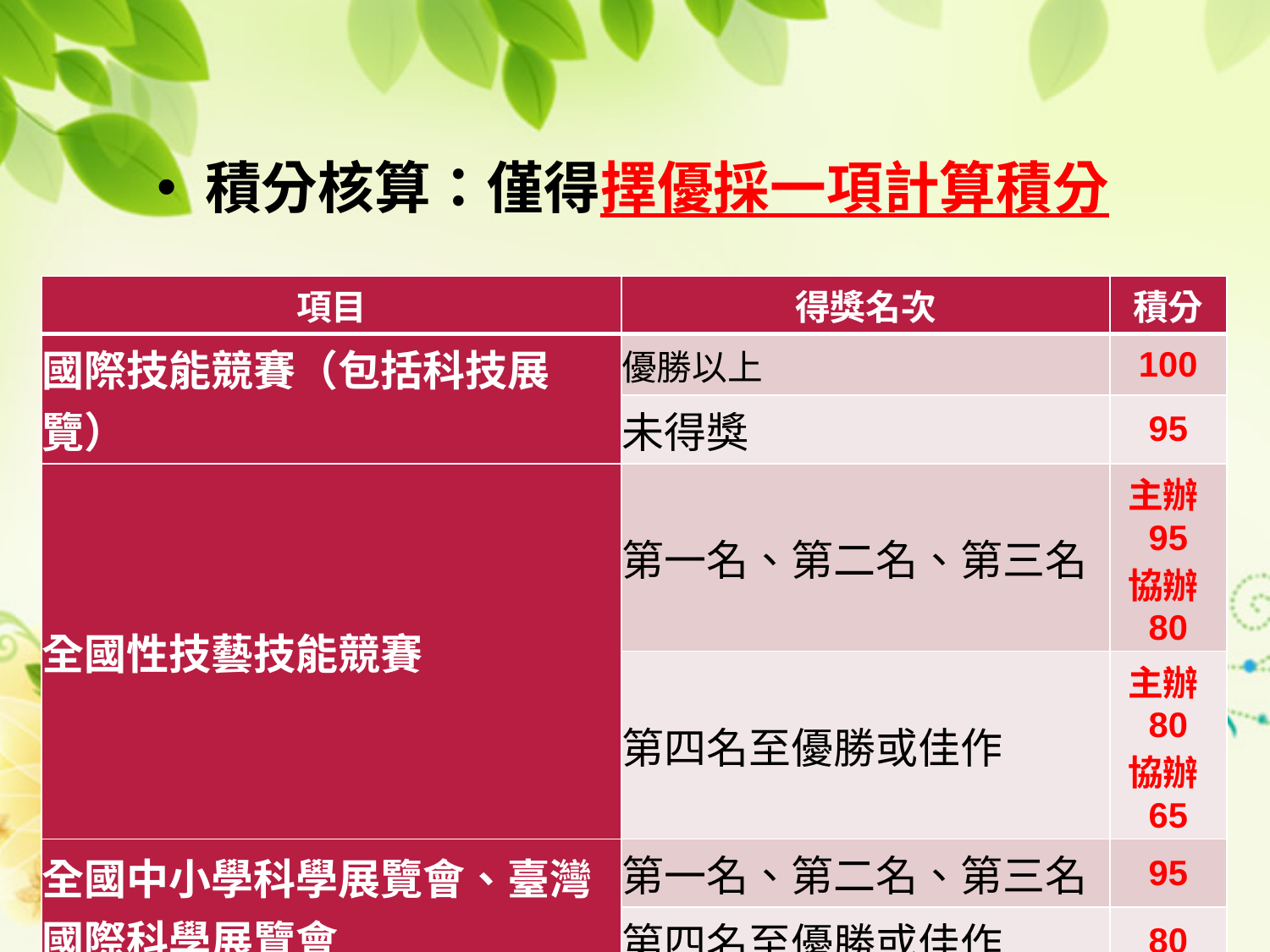

積分核算：僅得擇優採一項計算積分
| 項目 | 得獎名次 | 積分 |
| --- | --- | --- |
| 國際技能競賽（包括科技展覽） | 優勝以上 | 100 |
|  | 未得獎 | 95 |
| 全國性技藝技能競賽 | 第一名、第二名、第三名 | 主辦95 協辦80 |
|  | 第四名至優勝或佳作 | 主辦80 協辦65 |
| 全國中小學科學展覽會、臺灣國際科學展覽會 | 第一名、第二名、第三名 | 95 |
|  | 第四名至優勝或佳作 | 80 |
| 其他國際性特殊技藝技能競賽 | 第一名、第二名、第三名 | 95 |
|  | 第四名至優勝 | 80 |